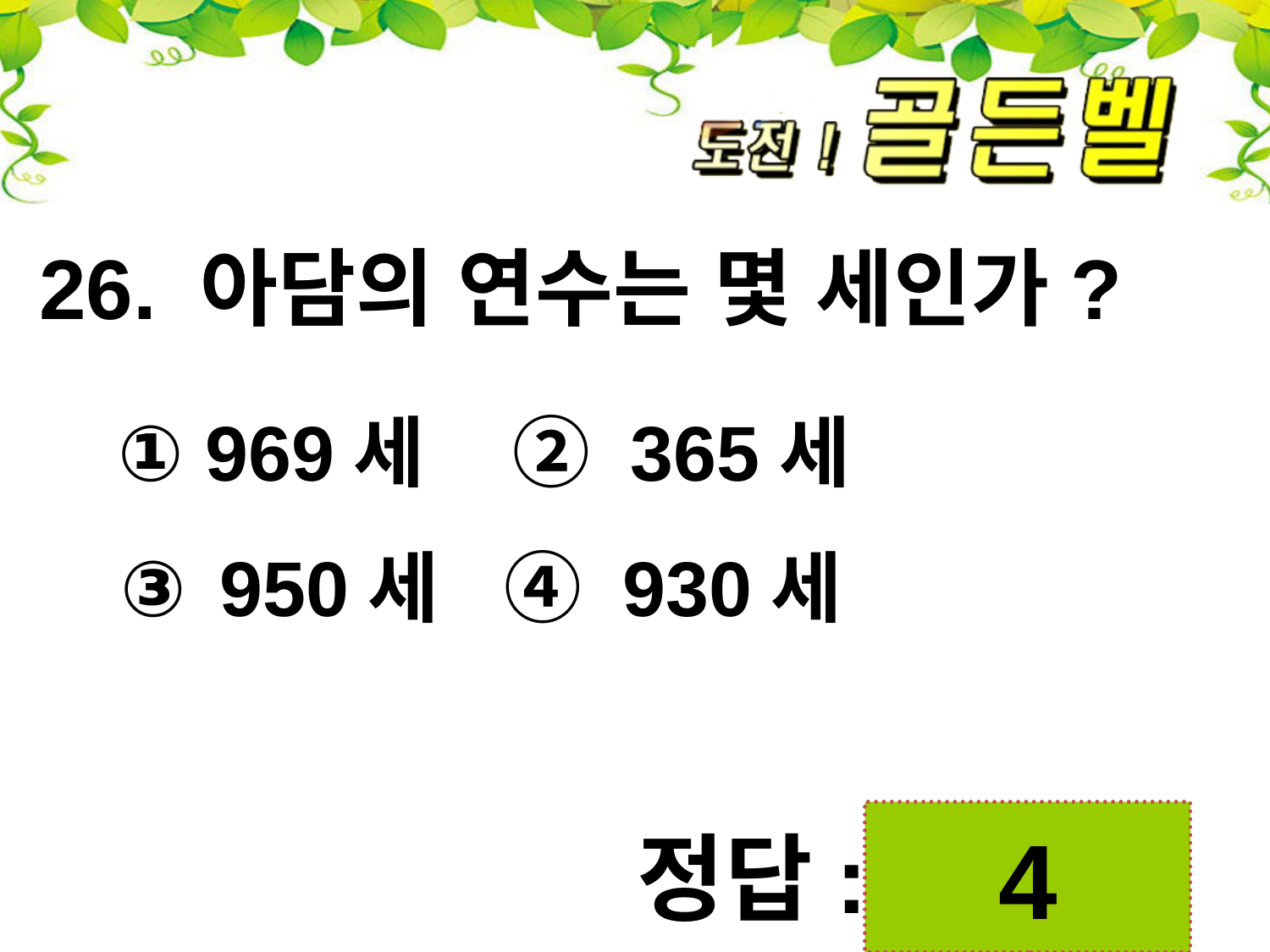

26. 아담의 연수는 몇 세인가?
    ① 969세    ② 365세
     ③ 950세   ④ 930세

4
정답: